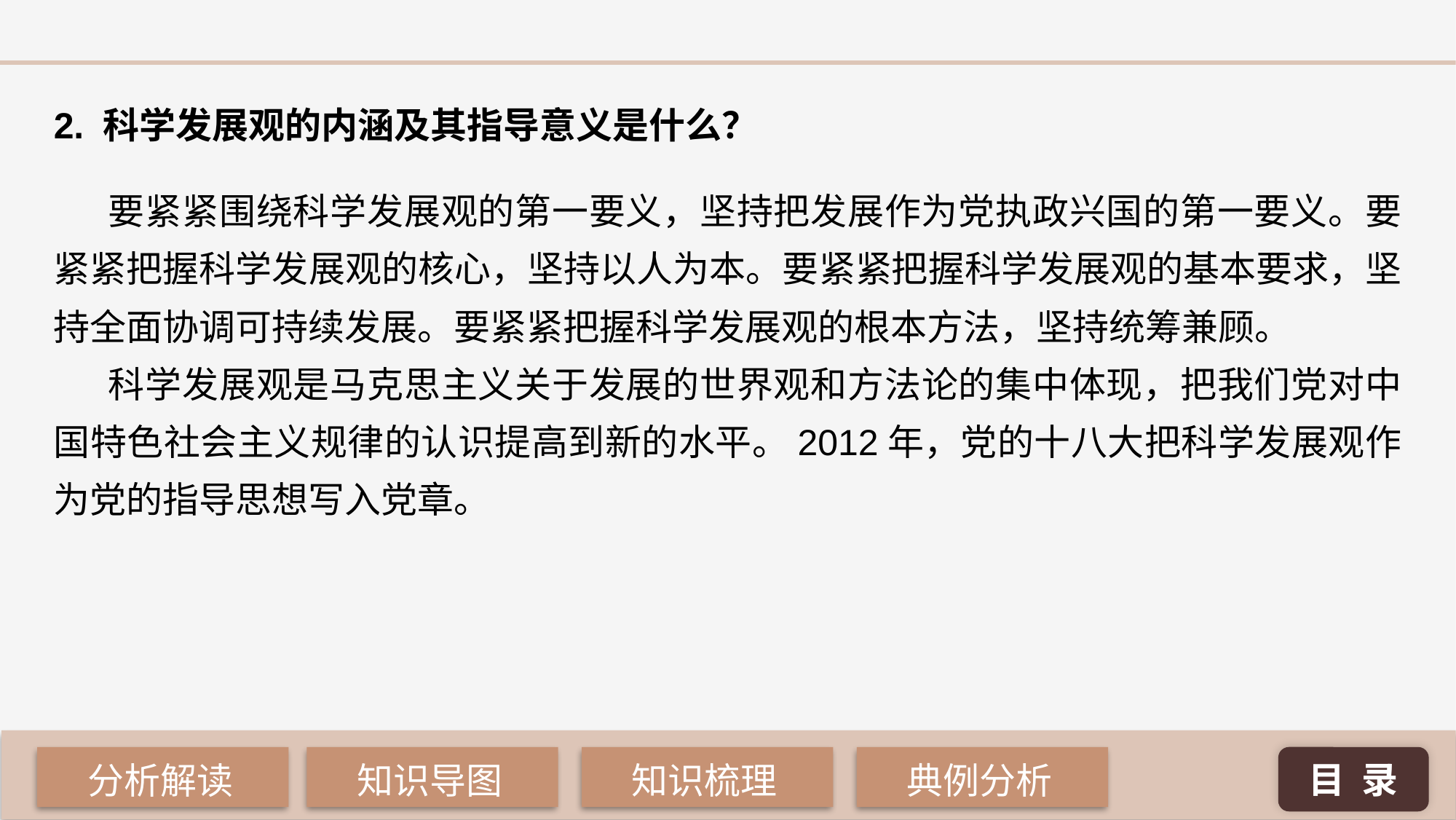

2. 科学发展观的内涵及其指导意义是什么？
要紧紧围绕科学发展观的第一要义，坚持把发展作为党执政兴国的第一要义。要紧紧把握科学发展观的核心，坚持以人为本。要紧紧把握科学发展观的基本要求，坚持全面协调可持续发展。要紧紧把握科学发展观的根本方法，坚持统筹兼顾。
科学发展观是马克思主义关于发展的世界观和方法论的集中体现，把我们党对中国特色社会主义规律的认识提高到新的水平。2012年，党的十八大把科学发展观作为党的指导思想写入党章。